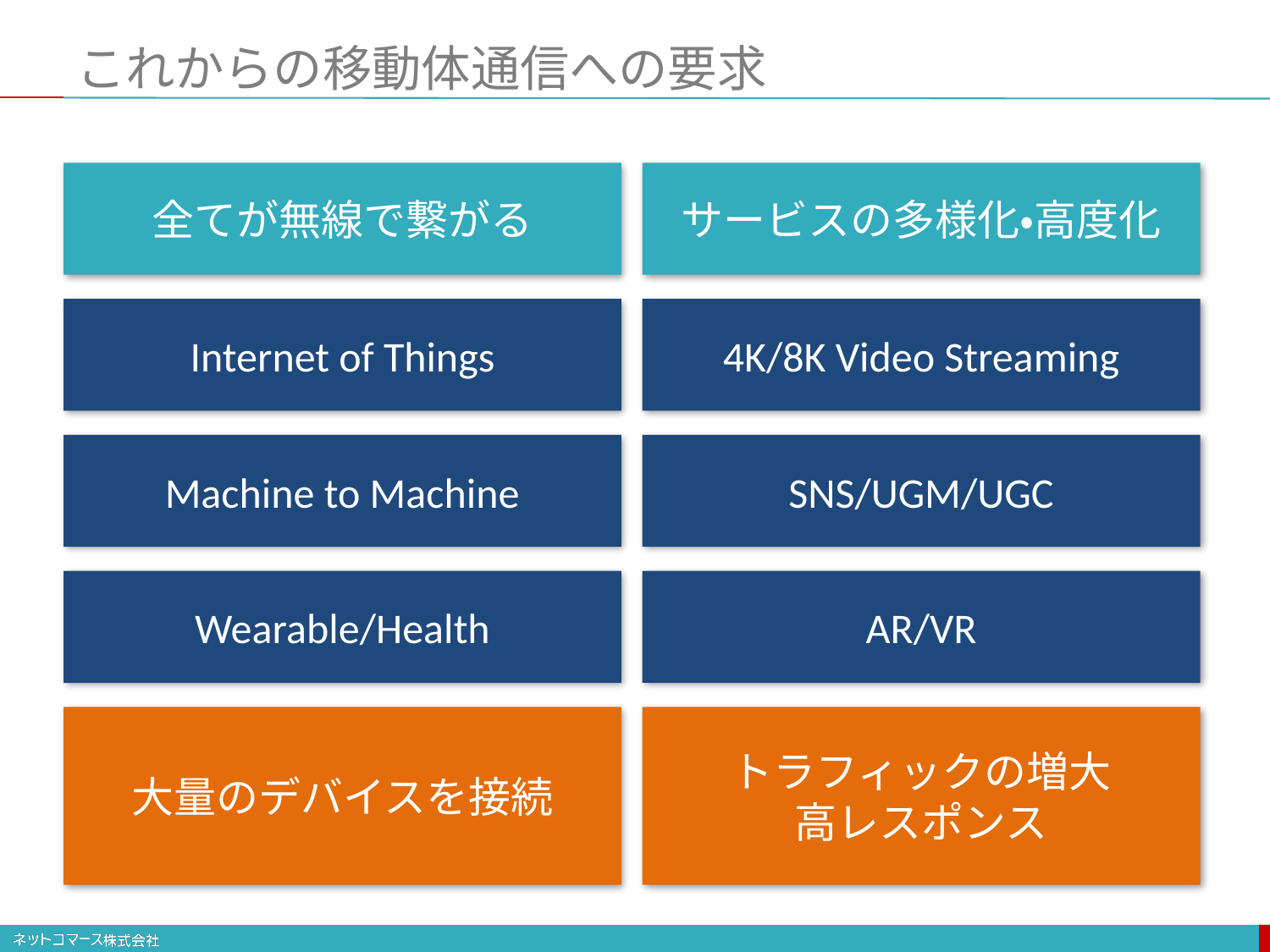

# これからの移動体通信への要求
全てが無線で繋がる
サービスの多様化・高度化
Internet of Things
4K/8K Video Streaming
Machine to Machine
SNS/UGM/UGC
Wearable/Health
AR/VR
大量のデバイスを接続
トラフィックの増大
高レスポンス